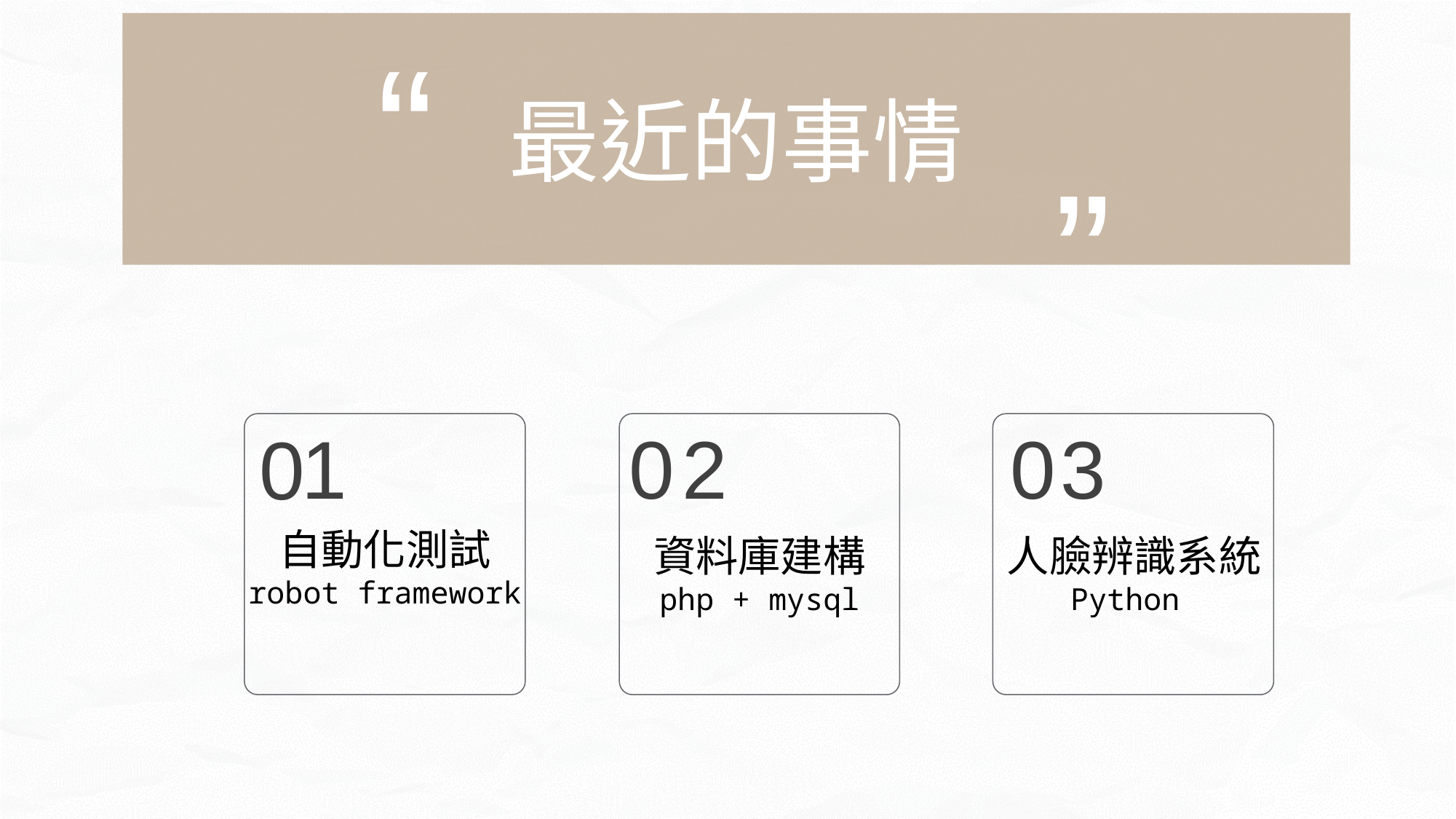

最近的事情
“
”

0
3
1
2
0
0
自動化測試
robot framework
人臉辨識系統
Python
資料庫建構
php + mysql